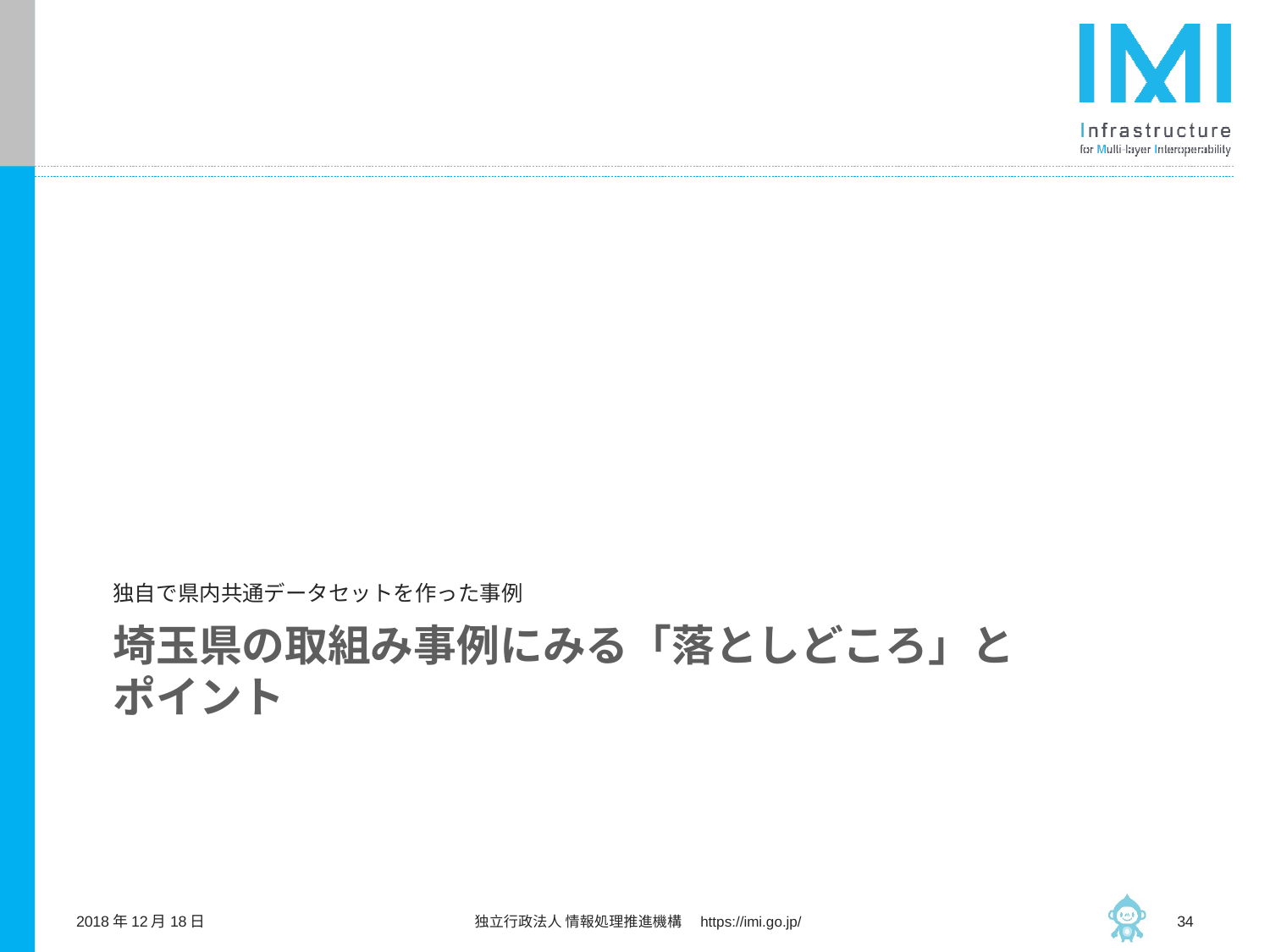

独自で県内共通データセットを作った事例
# 埼玉県の取組み事例にみる「落としどころ」と ポイント
2018年12月18日
 独立行政法人 情報処理推進機構　https://imi.go.jp/
34